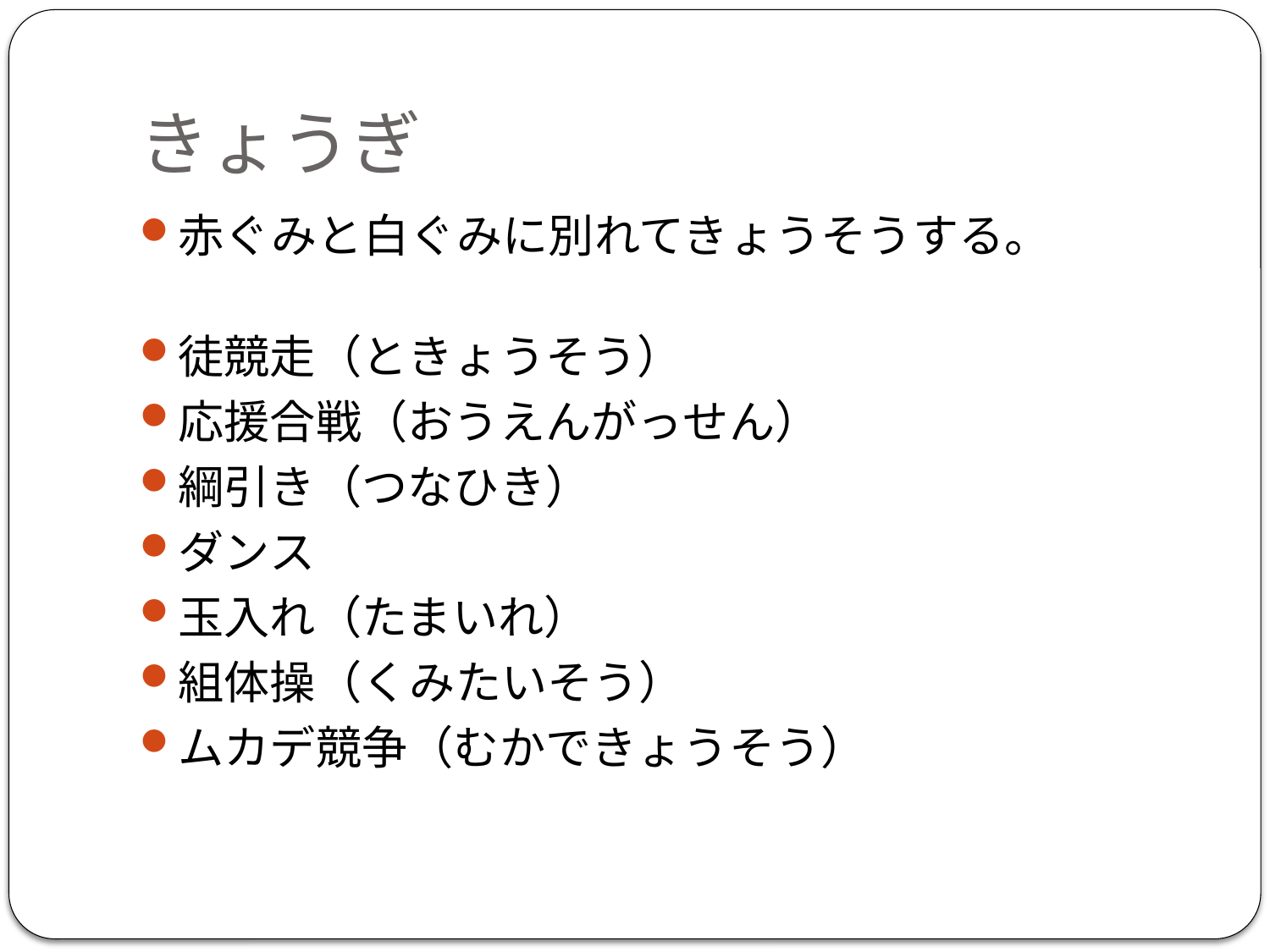

# きょうぎ
赤ぐみと白ぐみに別れてきょうそうする。
徒競走（ときょうそう）
応援合戦（おうえんがっせん）
綱引き（つなひき）
ダンス
玉入れ（たまいれ）
組体操（くみたいそう）
ムカデ競争（むかできょうそう）